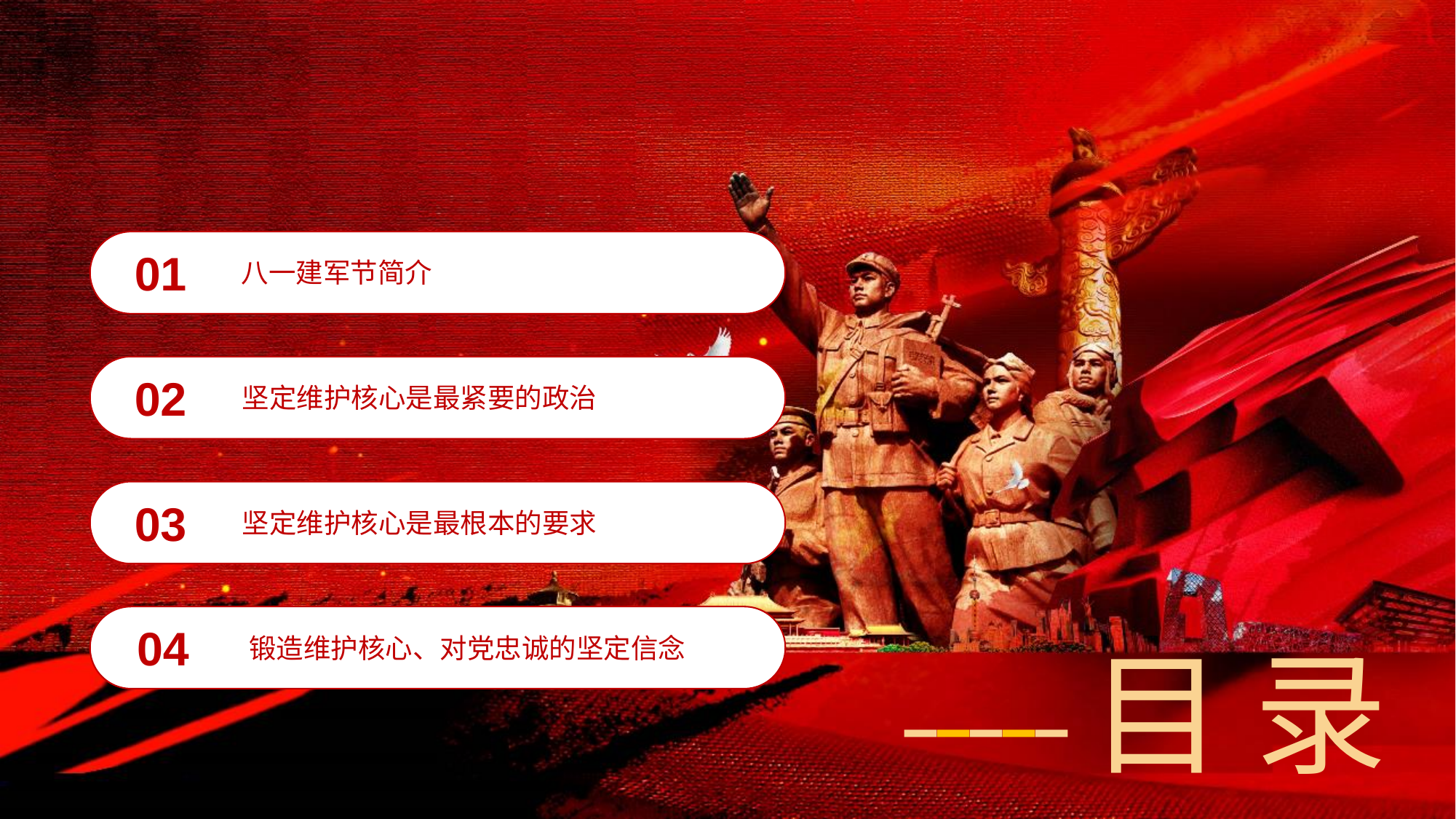

01
八一建军节简介

02
坚定维护核心是最紧要的政治

03
坚定维护核心是最根本的要求

04
锻造维护核心、对党忠诚的坚定信念
目 录